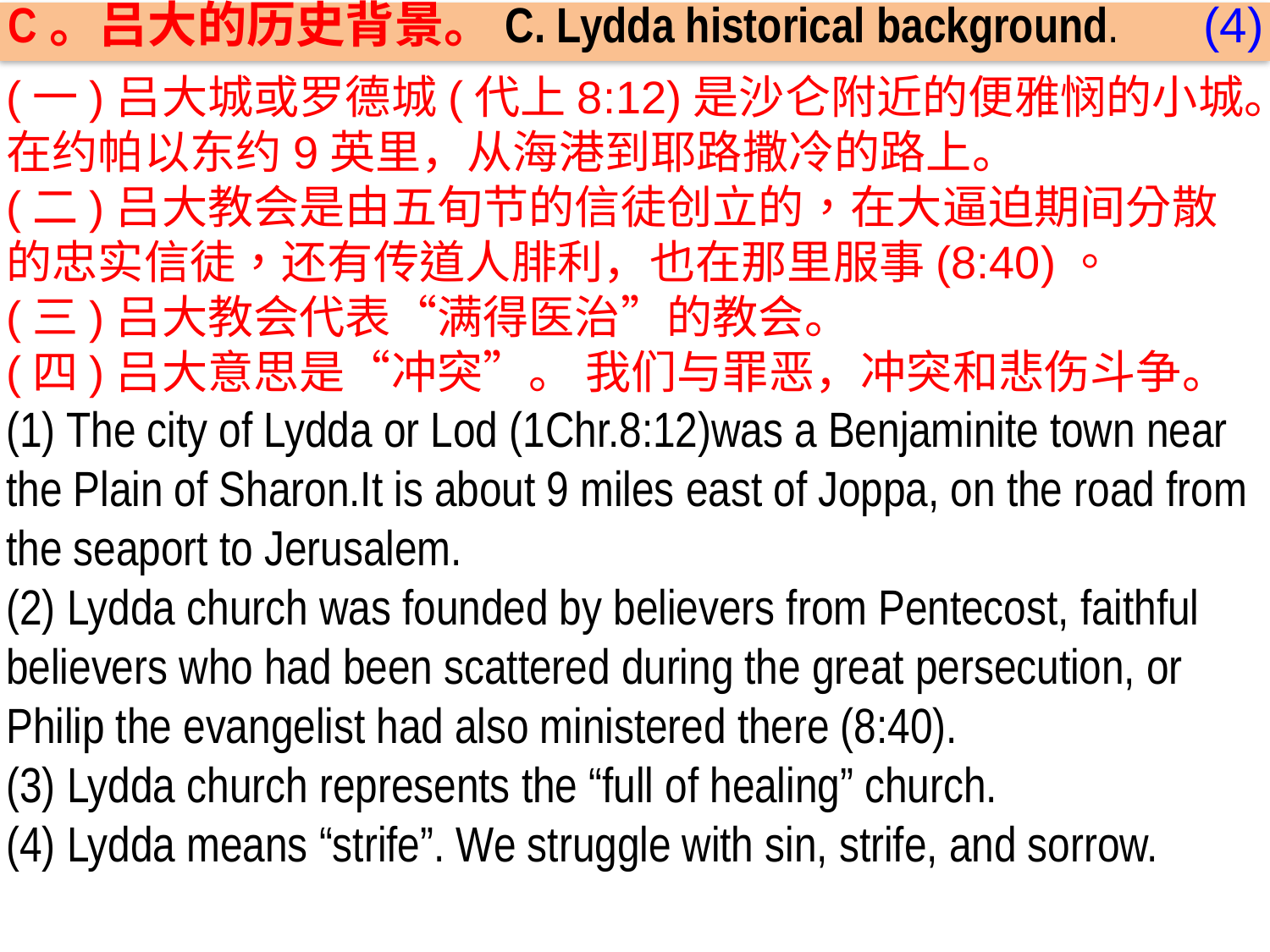

C。吕大的历史背景。C. Lydda historical background.
(4)

(一)吕大城或罗德城(代上8:12)是沙仑附近的便雅悯的小城。在约帕以东约9英里，从海港到耶路撒冷的路上。
(二)吕大教会是由五旬节的信徒创立的，在大逼迫期间分散的忠实信徒，还有传道人腓利，也在那里服事(8:40)。
(三)吕大教会代表“满得医治”的教会。
(四)吕大意思是“冲突”。 我们与罪恶，冲突和悲伤斗争。
(1) The city of Lydda or Lod (1Chr.8:12)was a Benjaminite town near the Plain of Sharon.It is about 9 miles east of Joppa, on the road from the seaport to Jerusalem.
(2) Lydda church was founded by believers from Pentecost, faithful believers who had been scattered during the great persecution, or Philip the evangelist had also ministered there (8:40).
(3) Lydda church represents the “full of healing” church.
(4) Lydda means “strife”. We struggle with sin, strife, and sorrow.